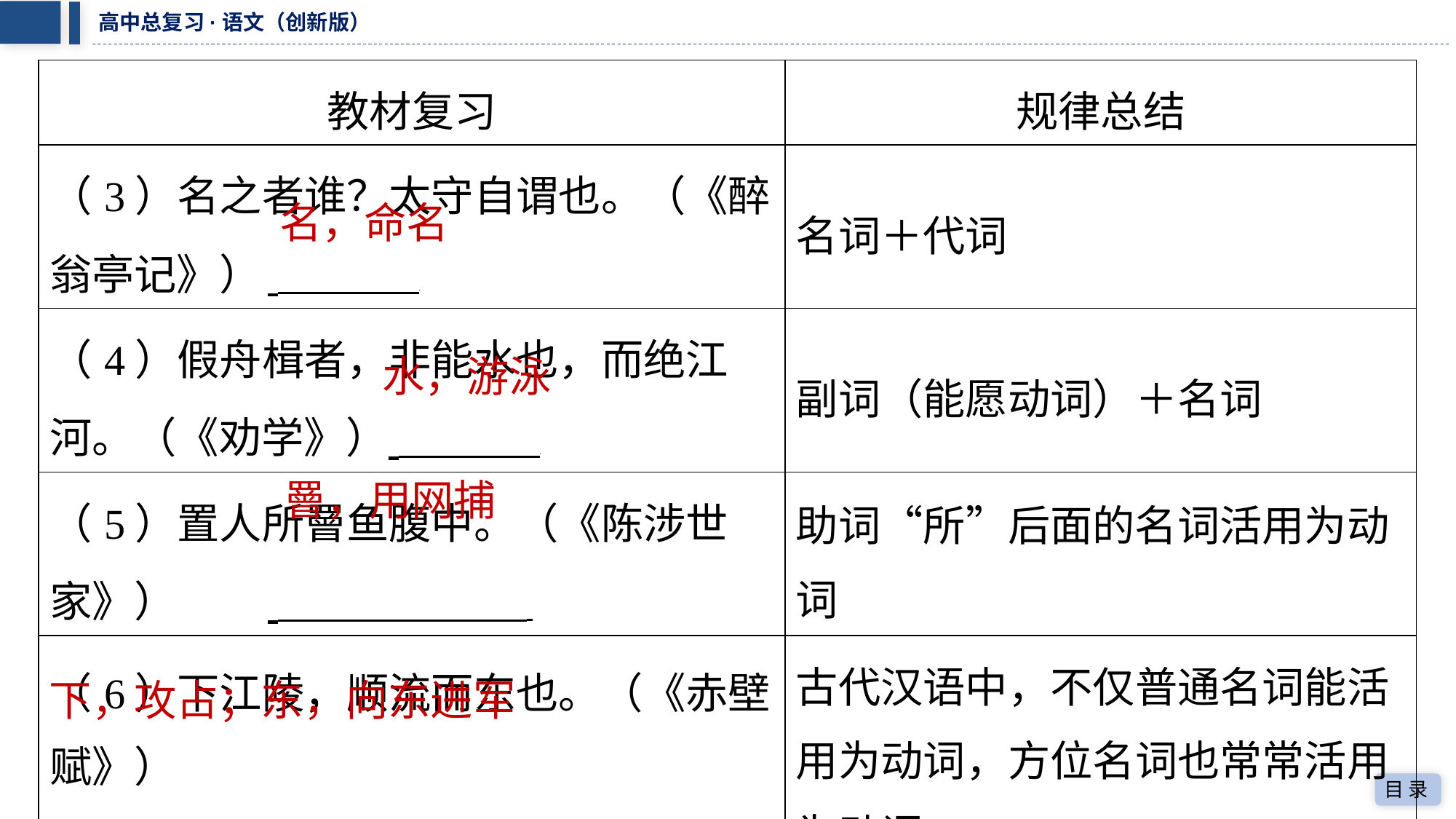

| 教材复习 | 规律总结 |
| --- | --- |
| （3）名之者谁？太守自谓也。（《醉 翁亭记》） ⁠ | 名词＋代词 |
| （4）假舟楫者，非能水也，而绝江 河。（《劝学》） ⁠ | 副词（能愿动词）＋名词 |
| （5）置人所罾鱼腹中。（《陈涉世 家》） ⁠ | 助词“所”后面的名词活用为动 词 |
| （6）下江陵，顺流而东也。（《赤壁 赋》） ⁠ | 古代汉语中，不仅普通名词能活 用为动词，方位名词也常常活用 为动词 |
名，命名
水，游泳
罾，用网捕
下，攻占；东，向东进军